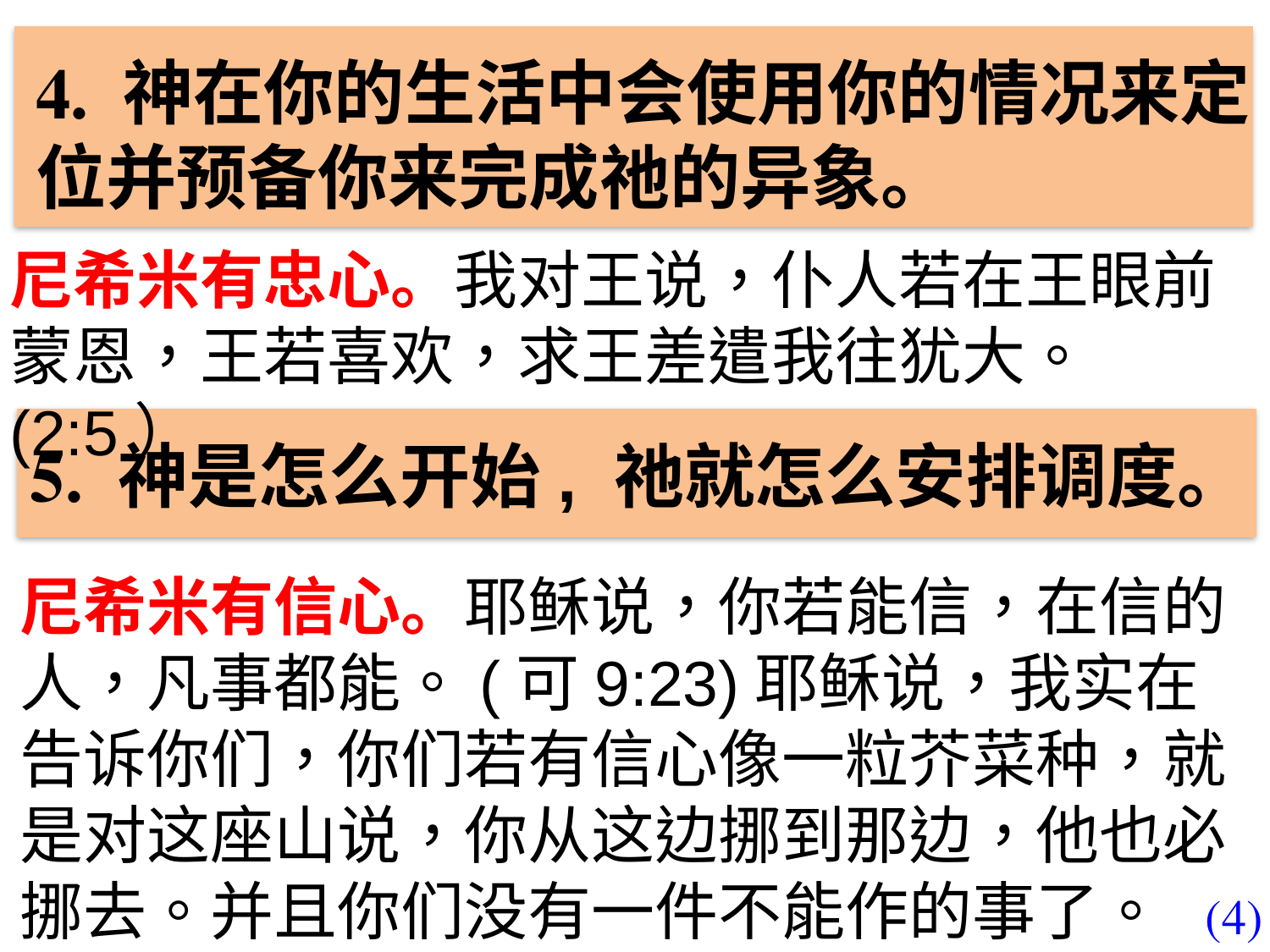

4. 神在你的生活中会使用你的情况来定位并预备你来完成祂的异象。
尼希米有忠心。我对王说，仆人若在王眼前蒙恩，王若喜欢，求王差遣我往犹大。(2:5）

5. 神是怎么开始, 祂就怎么安排调度。
尼希米有信心。耶稣说，你若能信，在信的人，凡事都能。(可9:23)耶稣说，我实在告诉你们，你们若有信心像一粒芥菜种，就是对这座山说，你从这边挪到那边，他也必挪去。并且你们没有一件不能作的事了。(太17:20)
(4)